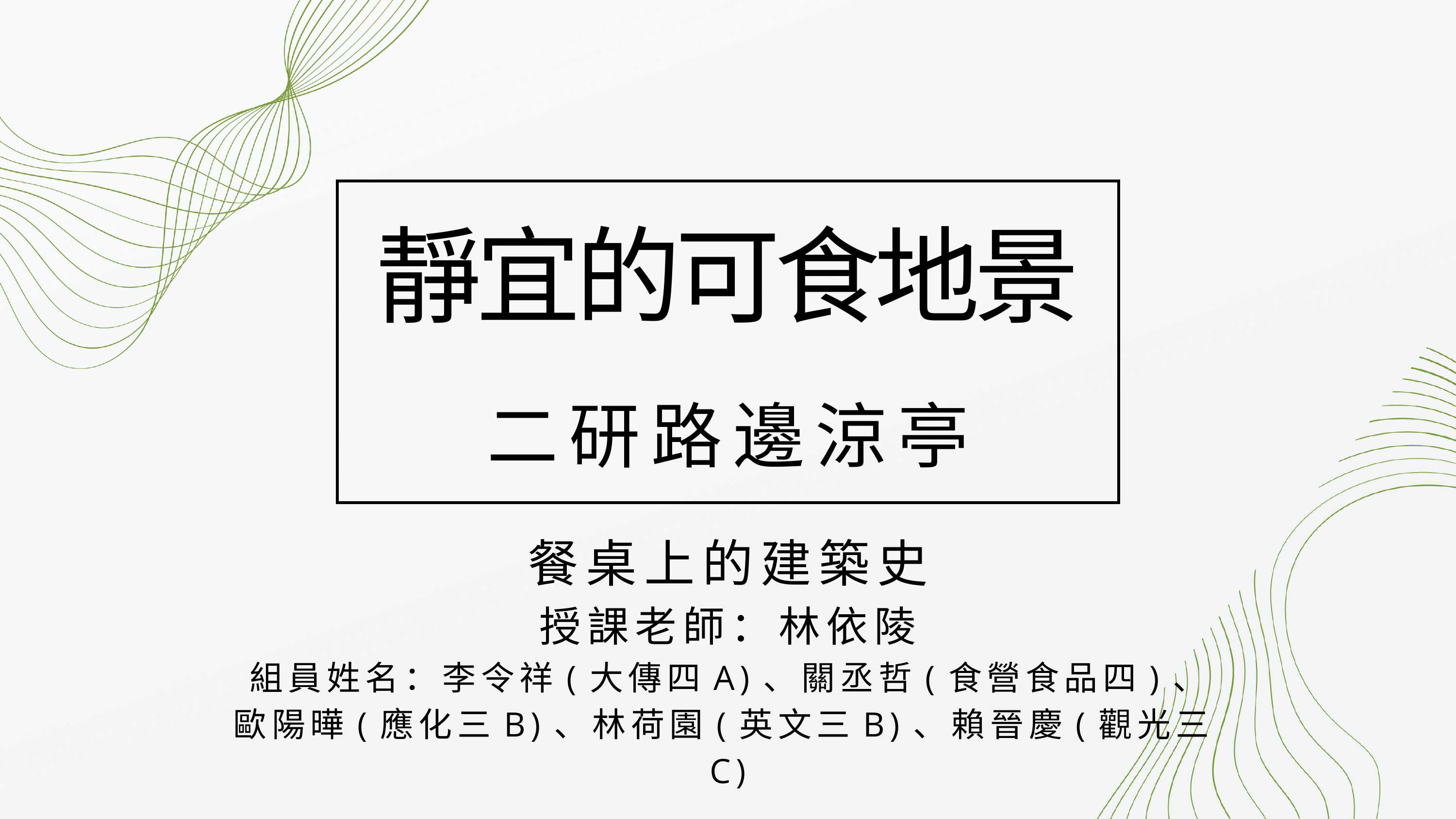

靜宜的可食地景
二研路邊涼亭

餐桌上的建築史
授課老師：林依陵
組員姓名：李令祥(大傳四A)、關丞哲(食營食品四)、
歐陽曄(應化三B)、林荷園(英文三B)、賴晉慶(觀光三C)